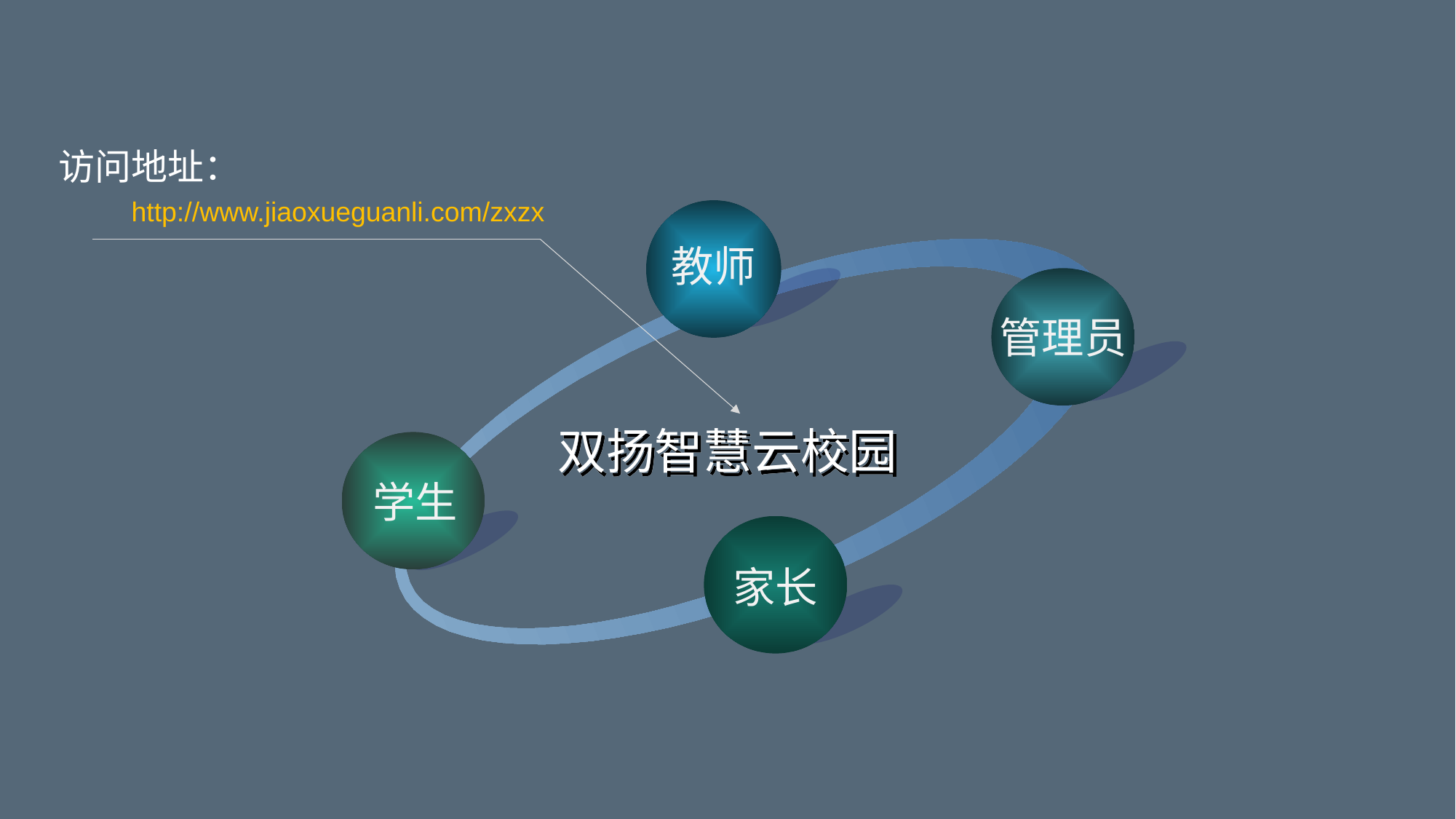

# 访问地址：
http://www.jiaoxueguanli.com/zxzx

教师

管理员

双扬智慧云校园

学生

家长